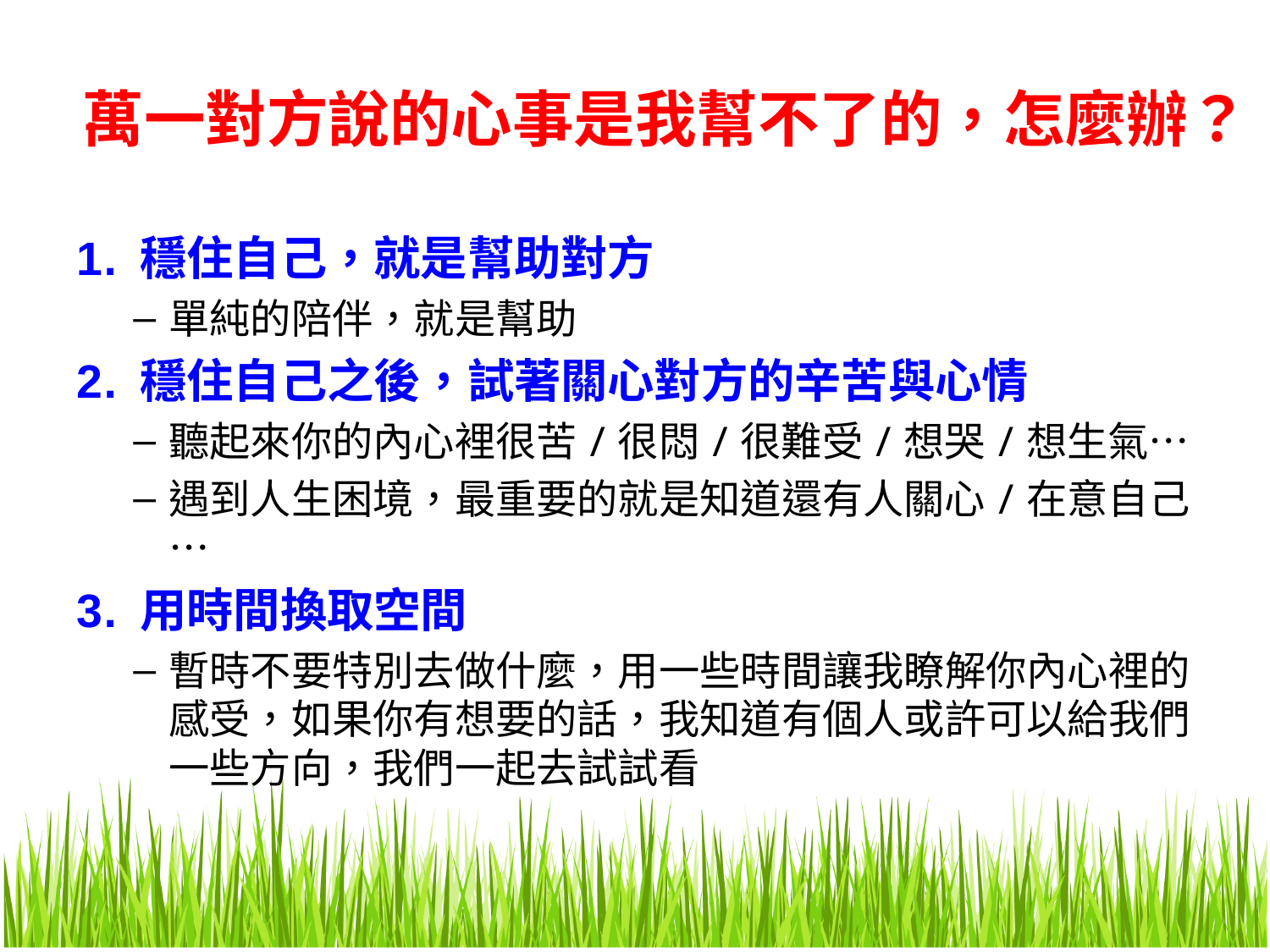

# 萬一對方說的心事是我幫不了的，怎麼辦？
穩住自己，就是幫助對方
單純的陪伴，就是幫助
穩住自己之後，試著關心對方的辛苦與心情
聽起來你的內心裡很苦/很悶/很難受/想哭/想生氣…
遇到人生困境，最重要的就是知道還有人關心/在意自己…
用時間換取空間
暫時不要特別去做什麼，用一些時間讓我瞭解你內心裡的感受，如果你有想要的話，我知道有個人或許可以給我們一些方向，我們一起去試試看